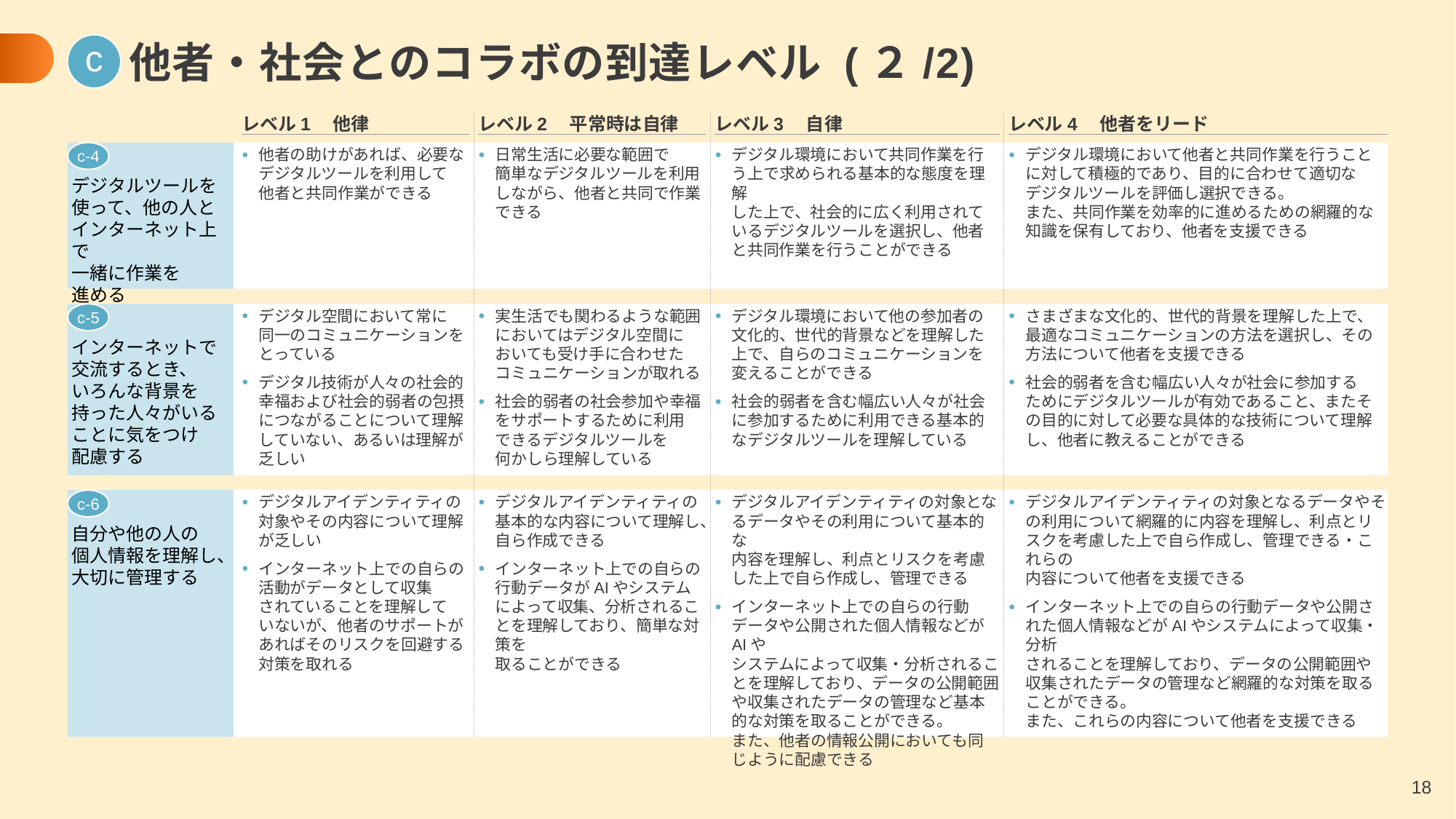

c
# 他者・社会とのコラボの到達レベル (２/2)
レベル1　他律
レベル2　平常時は自律
レベル3　自律
レベル4　他者をリード
デジタルツールを使って、他の人と
インターネット上で
一緒に作業を
進める
c-4

他者の助けがあれば、必要なデジタルツールを利用して
他者と共同作業ができる
日常生活に必要な範囲で
簡単なデジタルツールを利用しながら、他者と共同で作業できる
デジタル環境において共同作業を行う上で求められる基本的な態度を理解
した上で、社会的に広く利用されて
いるデジタルツールを選択し、他者と共同作業を行うことができる
デジタル環境において他者と共同作業を行うことに対して積極的であり、目的に合わせて適切な
デジタルツールを評価し選択できる。
また、共同作業を効率的に進めるための網羅的な
知識を保有しており、他者を支援できる
インターネットで
交流するとき、
いろんな背景を持った人々がいることに気をつけ
配慮する
c-5

デジタル空間において常に
同一のコミュニケーションをとっている
デジタル技術が人々の社会的幸福および社会的弱者の包摂につながることについて理解していない、あるいは理解が乏しい
実生活でも関わるような範囲においてはデジタル空間に
おいても受け手に合わせた
コミュニケーションが取れる
社会的弱者の社会参加や幸福をサポートするために利用
できるデジタルツールを
何かしら理解している
デジタル環境において他の参加者の
文化的、世代的背景などを理解した上で、自らのコミュニケーションを変えることができる
社会的弱者を含む幅広い人々が社会に参加するために利用できる基本的なデジタルツールを理解している
さまざまな文化的、世代的背景を理解した上で、
最適なコミュニケーションの方法を選択し、その方法について他者を支援できる
社会的弱者を含む幅広い人々が社会に参加する
ためにデジタルツールが有効であること、またその目的に対して必要な具体的な技術について理解し、他者に教えることができる
自分や他の人の
個人情報を理解し、大切に管理する
c-6

デジタルアイデンティティの
対象やその内容について理解が乏しい
インターネット上での自らの
活動がデータとして収集
されていることを理解して
いないが、他者のサポートが
あればそのリスクを回避する対策を取れる
デジタルアイデンティティの
基本的な内容について理解し、自ら作成できる
インターネット上での自らの
行動データがAIやシステムによって収集、分析されることを理解しており、簡単な対策を
取ることができる
デジタルアイデンティティの対象となるデータやその利用について基本的な
内容を理解し、利点とリスクを考慮した上で自ら作成し、管理できる
インターネット上での自らの行動データや公開された個人情報などがAIや
システムによって収集・分析されることを理解しており、データの公開範囲や収集されたデータの管理など基本的な対策を取ることができる。
また、他者の情報公開においても同じように配慮できる
デジタルアイデンティティの対象となるデータやその利用について網羅的に内容を理解し、利点とリスクを考慮した上で自ら作成し、管理できる・これらの
内容について他者を支援できる
インターネット上での自らの行動データや公開された個人情報などがAIやシステムによって収集・分析
されることを理解しており、データの公開範囲や
収集されたデータの管理など網羅的な対策を取る
ことができる。
また、これらの内容について他者を支援できる